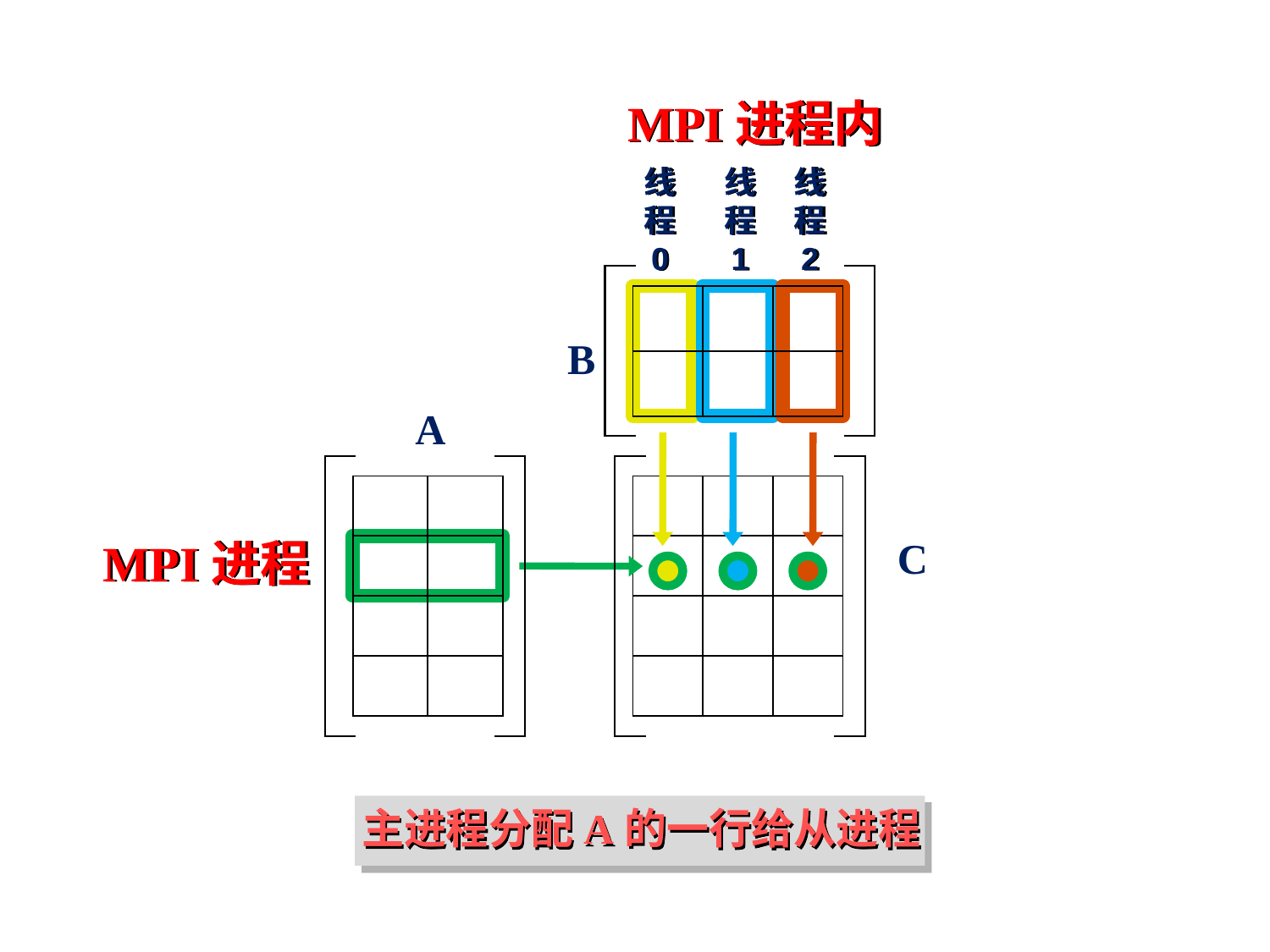

MPI进程内
线
程
0
线
程
1
线
程
2

|  |  |  |
| --- | --- | --- |
|  |  |  |

B
A
|  |  |
| --- | --- |
|  |  |
|  |  |
|  |  |
|  |  |  |
| --- | --- | --- |
|  |  |  |
|  |  |  |
|  |  |  |
MPI进程
C

主进程分配A的一行给从进程